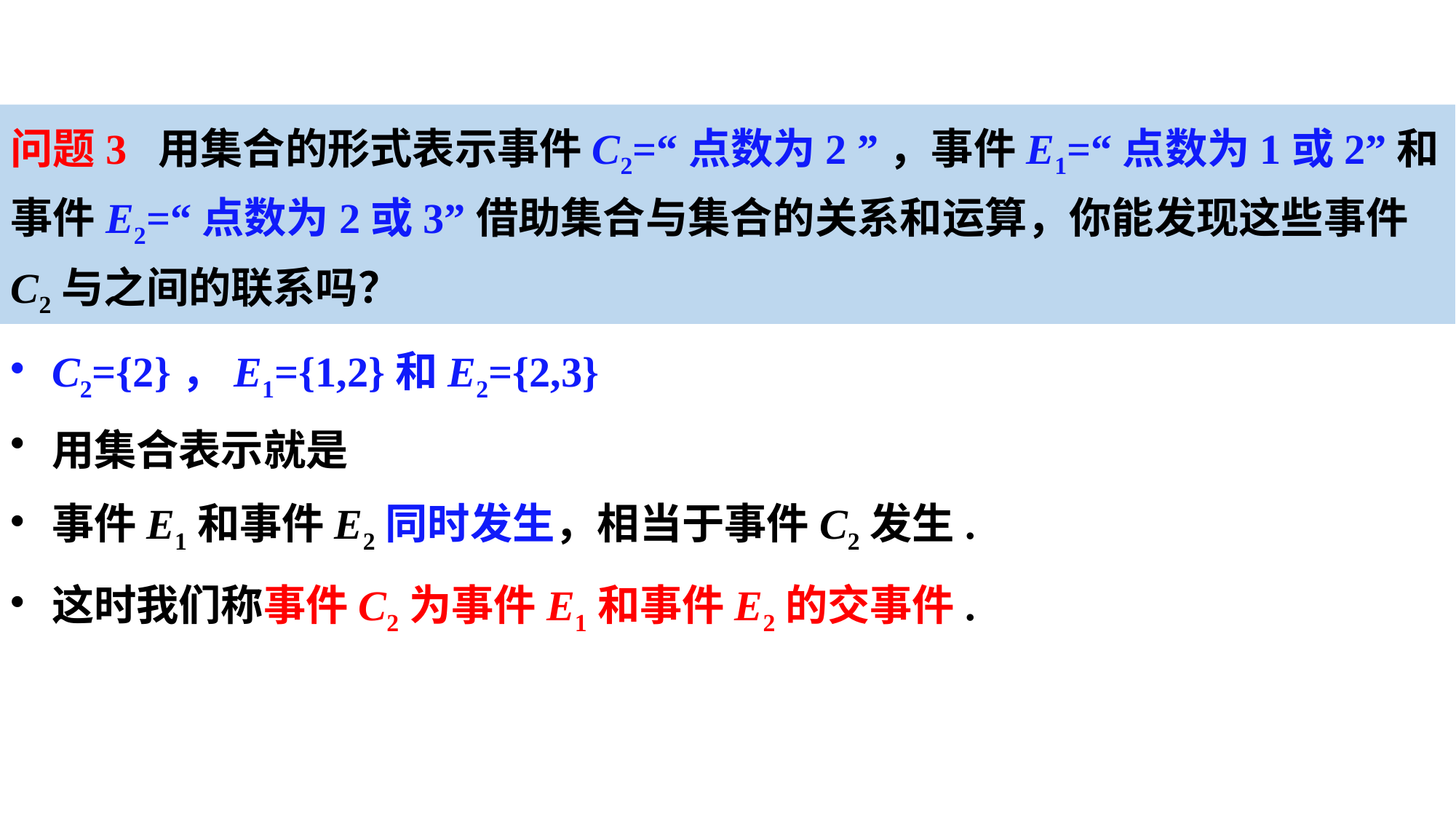

问题3  用集合的形式表示事件C2=“点数为2 ”，事件E1=“点数为1或2”和事件E2=“点数为2或3”借助集合与集合的关系和运算，你能发现这些事件C2与之间的联系吗？
C2={2}，E1={1,2}和E2={2,3}
用集合表示就是
事件E1和事件E2同时发生，相当于事件C2发生.
这时我们称事件C2为事件E1和事件E2的交事件.